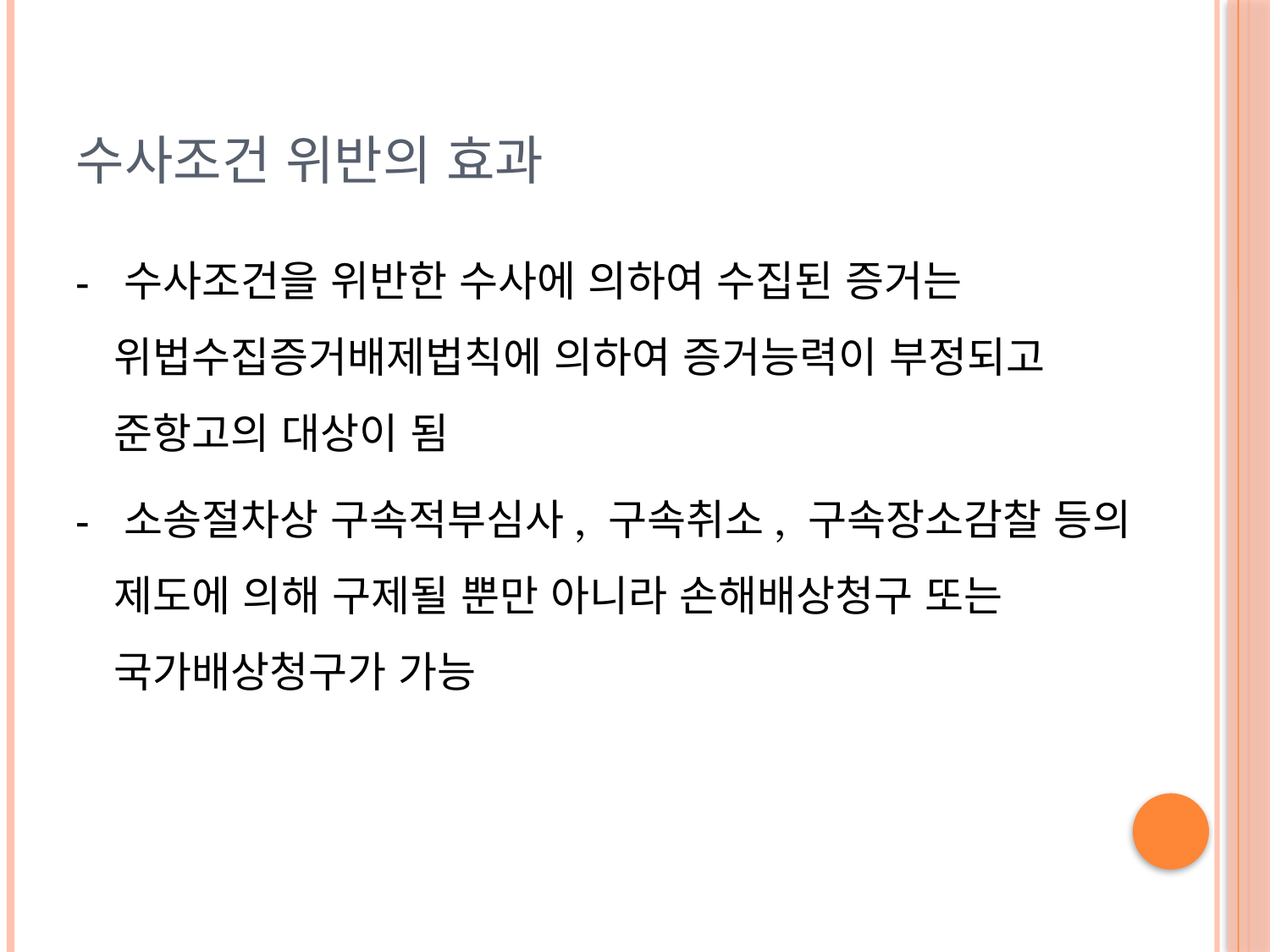

# 수사조건 위반의 효과
-  수사조건을 위반한 수사에 의하여 수집된 증거는 위법수집증거배제법칙에 의하여 증거능력이 부정되고 준항고의 대상이 됨
-  소송절차상 구속적부심사, 구속취소, 구속장소감찰 등의 제도에 의해 구제될 뿐만 아니라 손해배상청구 또는 국가배상청구가 가능